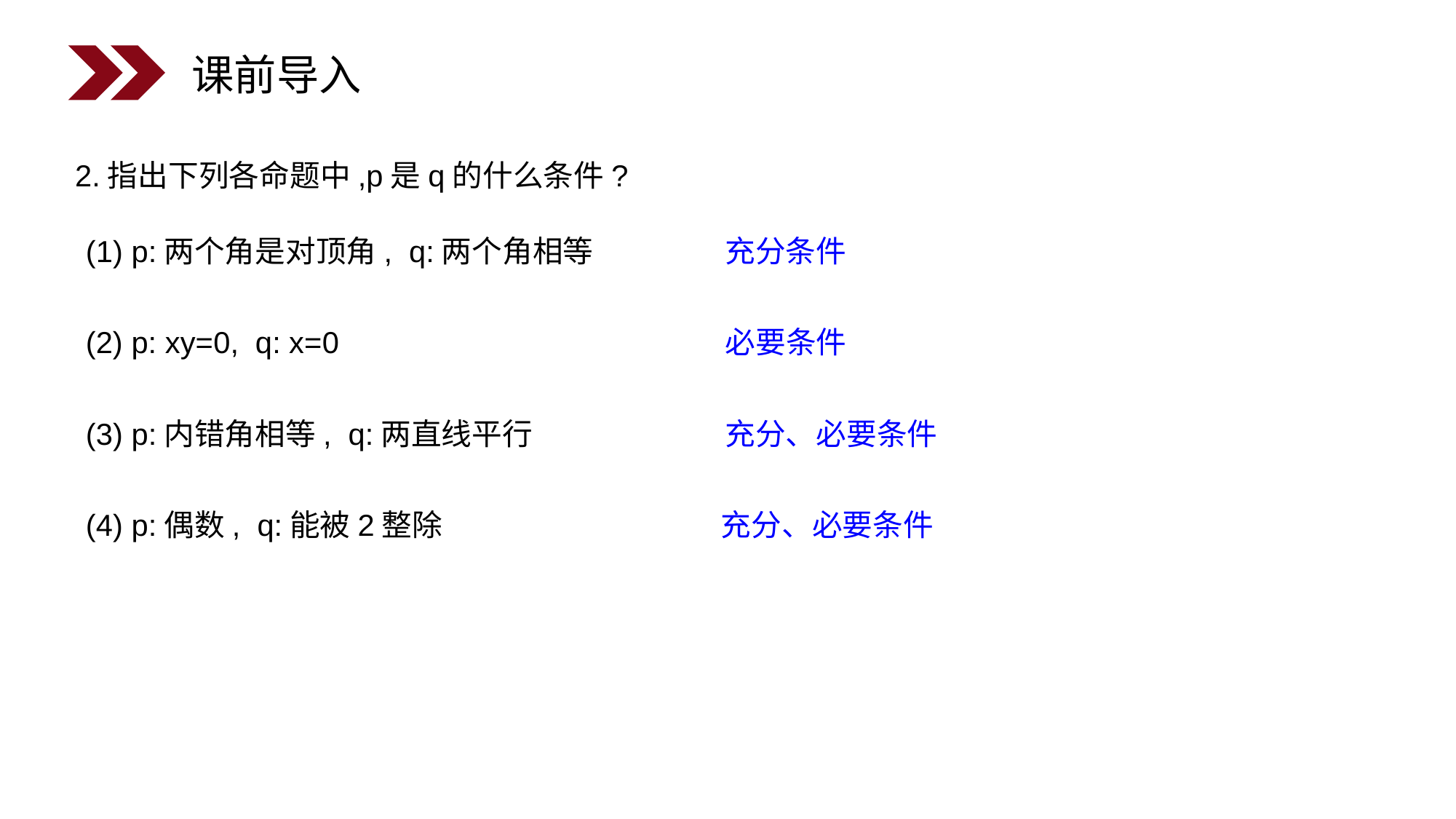

课前导入
2.指出下列各命题中,p是q的什么条件?
(1) p:两个角是对顶角,  q:两个角相等
充分条件
(2) p: xy=0,  q: x=0
必要条件
(3) p:内错角相等,  q:两直线平行
充分、必要条件
(4) p:偶数,  q:能被2整除
充分、必要条件